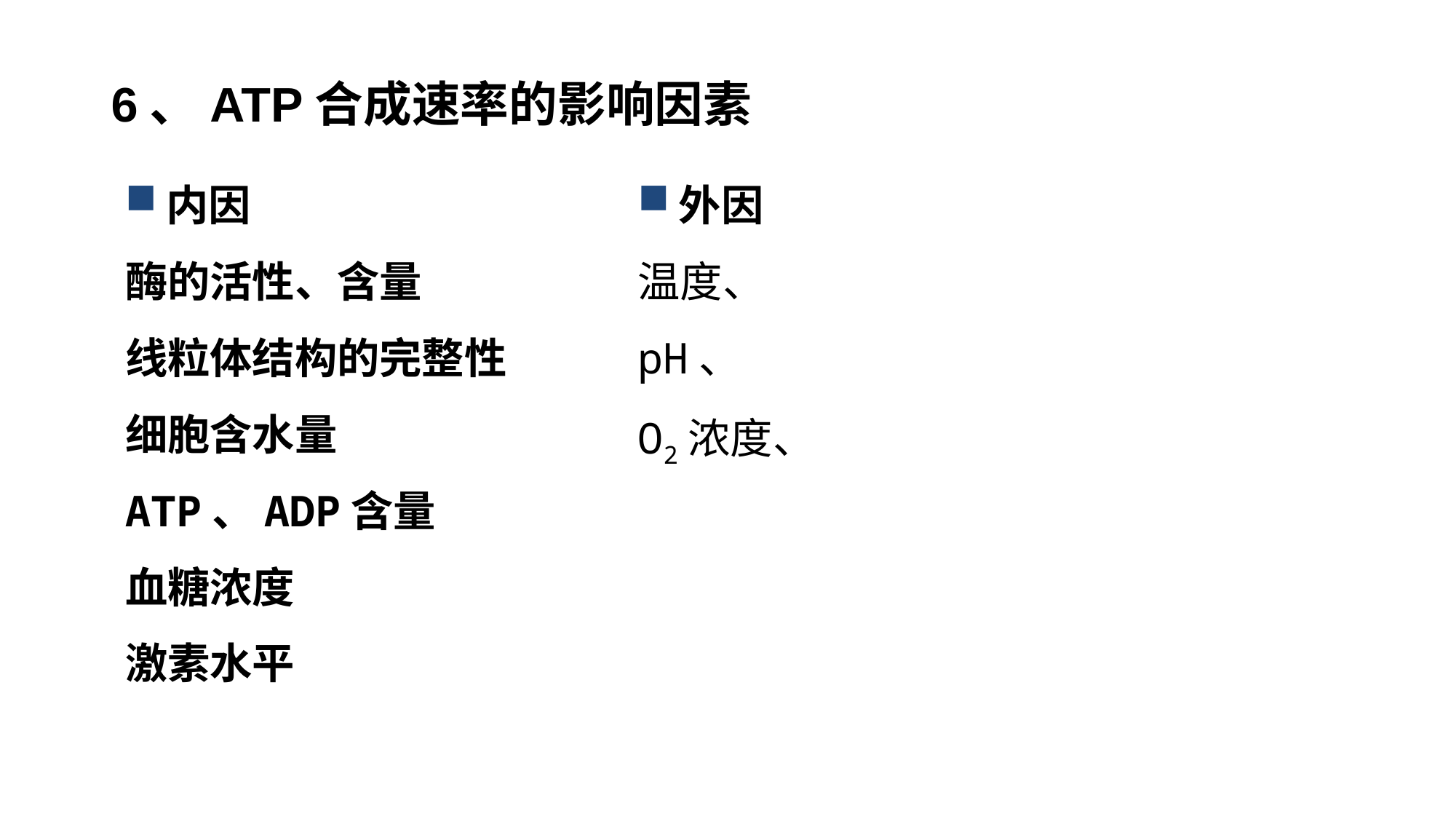

6、ATP合成速率的影响因素
内因
酶的活性、含量
线粒体结构的完整性
细胞含水量
ATP、ADP含量
血糖浓度
激素水平

外因
温度、
pH、
O2浓度、